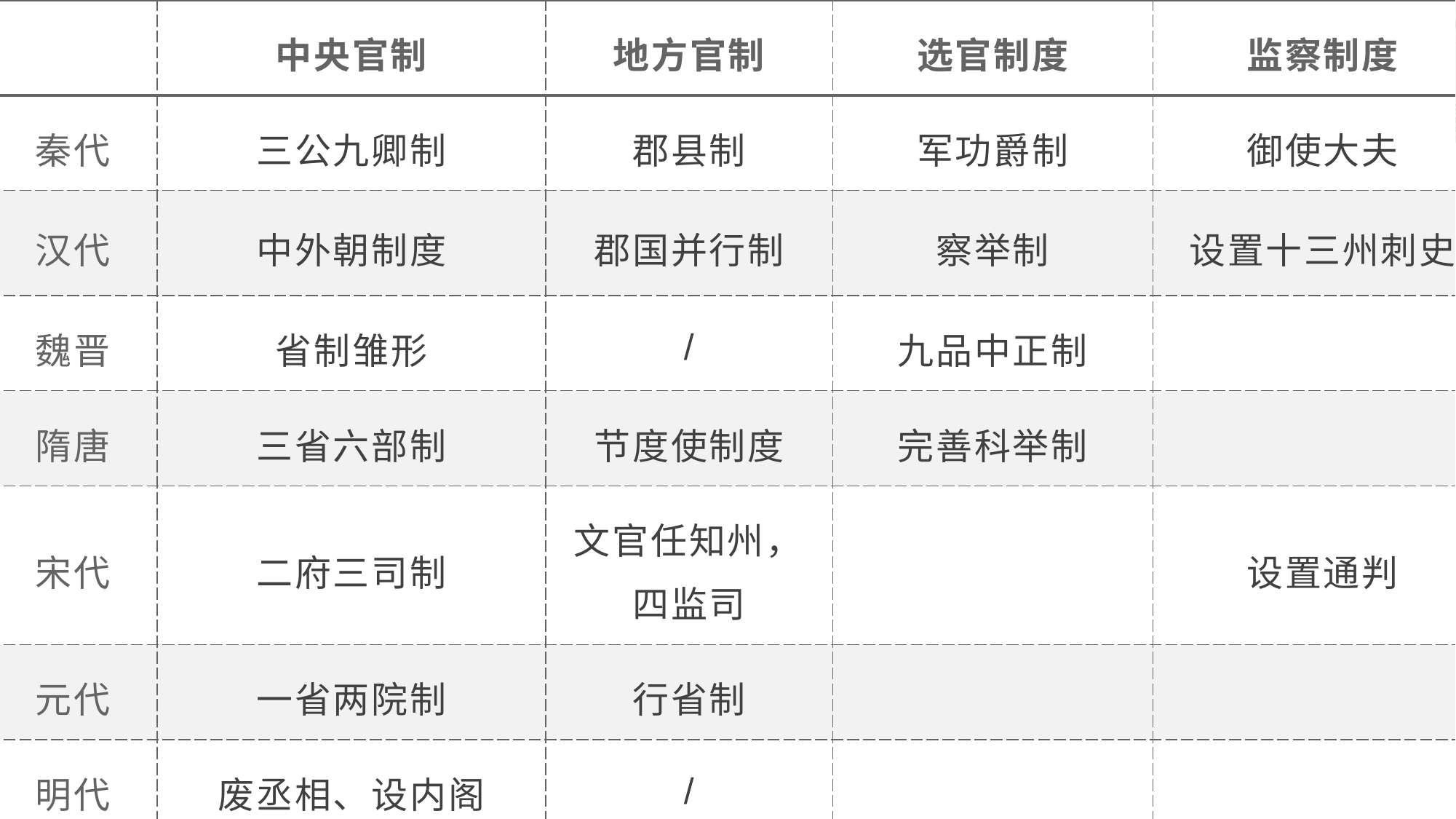

|  | 中央官制 | 地方官制 | 选官制度 | 监察制度 |
| --- | --- | --- | --- | --- |
| 秦代 | 三公九卿制 | 郡县制 | 军功爵制 | 御使大夫 |
| 汉代 | 中外朝制度 | 郡国并行制 | 察举制 | 设置十三州刺史 |
| 魏晋 | 省制雏形 | / | 九品中正制 |  |
| 隋唐 | 三省六部制 | 节度使制度 | 完善科举制 |  |
| 宋代 | 二府三司制 | 文官任知州，四监司 |  | 设置通判 |
| 元代 | 一省两院制 | 行省制 |  |  |
| 明代 | 废丞相、设内阁 | / |  |  |
| 清代 | 军机处 | / |  |  |